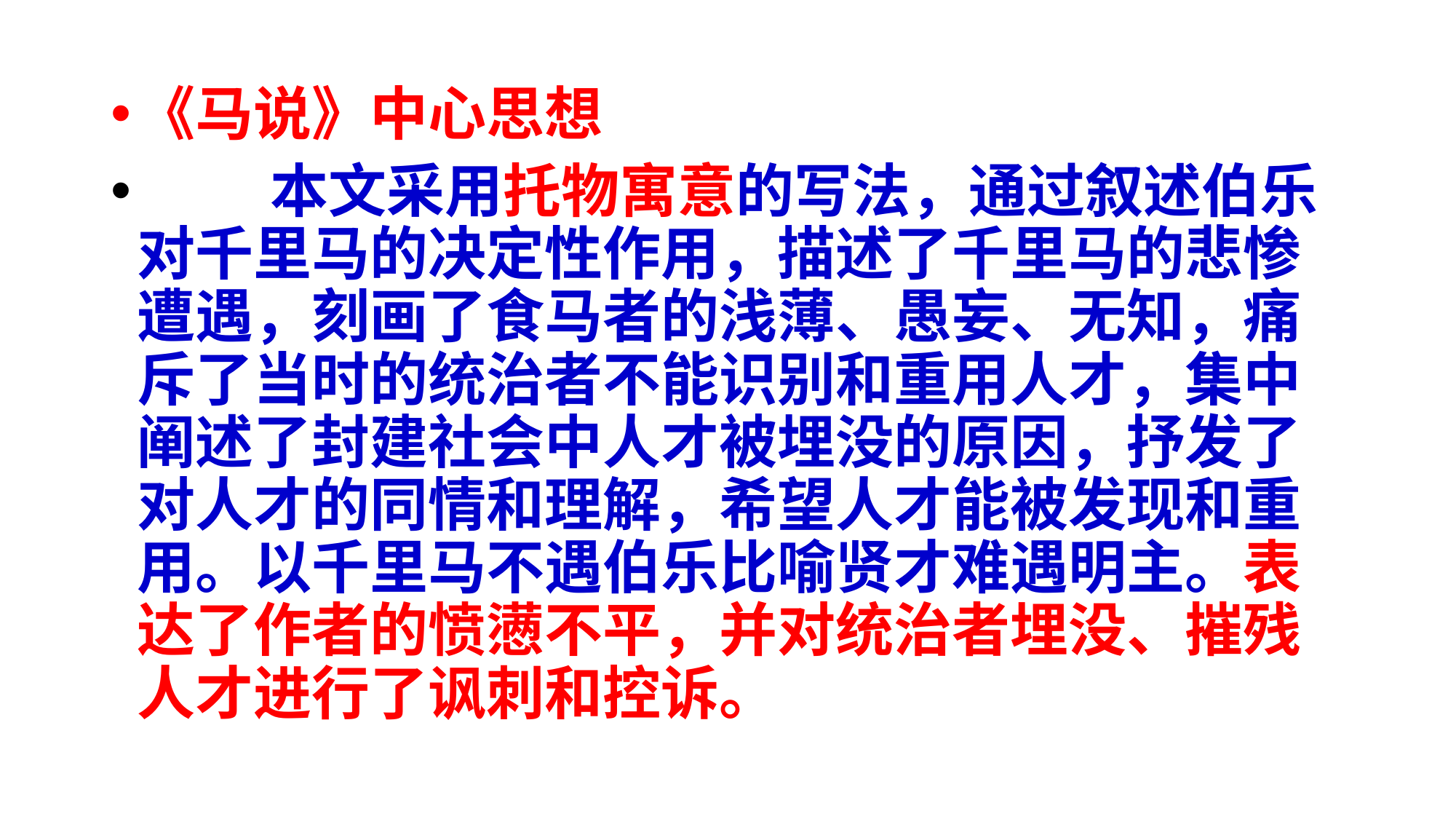

《马说》中心思想
         本文采用托物寓意的写法，通过叙述伯乐对千里马的决定性作用，描述了千里马的悲惨遭遇，刻画了食马者的浅薄、愚妄、无知，痛斥了当时的统治者不能识别和重用人才，集中阐述了封建社会中人才被埋没的原因，抒发了对人才的同情和理解，希望人才能被发现和重用。以千里马不遇伯乐比喻贤才难遇明主。表达了作者的愤懑不平，并对统治者埋没、摧残人才进行了讽刺和控诉。